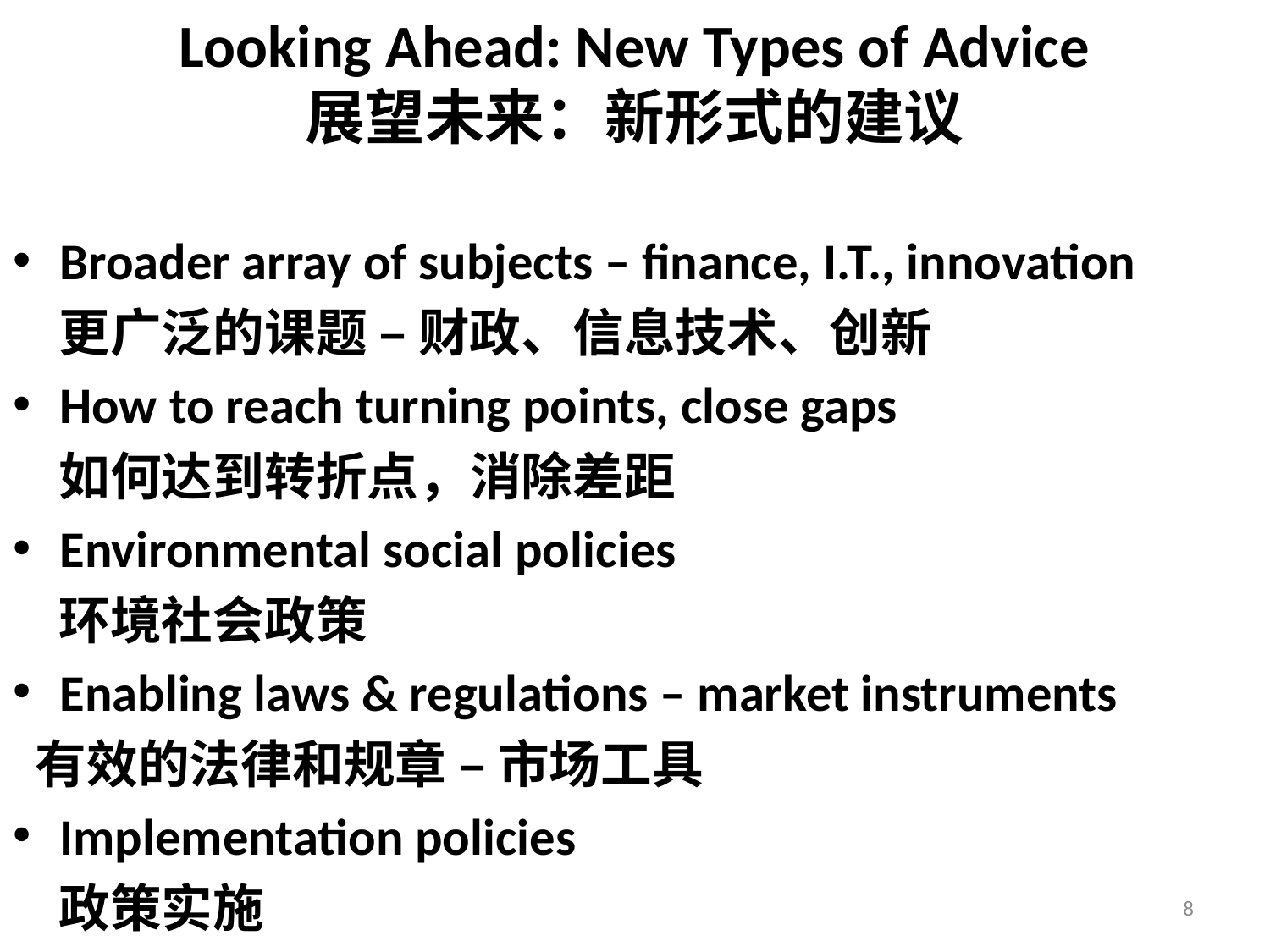

# Looking Ahead: New Types of Advice 展望未来：新形式的建议
Broader array of subjects – finance, I.T., innovation
   更广泛的课题 – 财政、信息技术、创新
How to reach turning points, close gaps
   如何达到转折点，消除差距
Environmental social policies
   环境社会政策
Enabling laws & regulations – market instruments
 有效的法律和规章 – 市场工具
Implementation policies
   政策实施

8